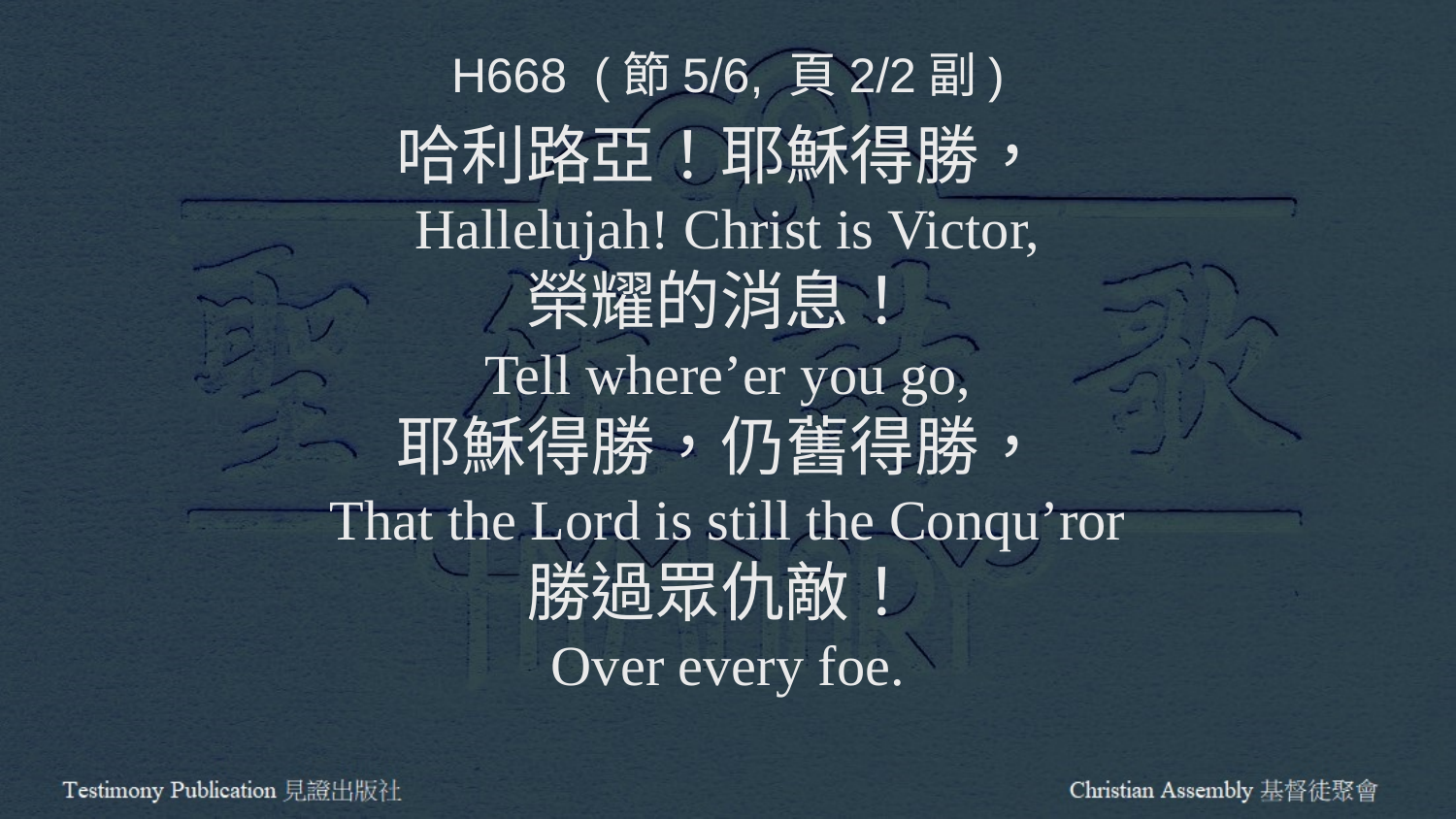

H668  (節5/6, 頁2/2副)
哈利路亞！耶穌得勝，
Hallelujah! Christ is Victor,
榮耀的消息！
Tell where’er you go,
耶穌得勝，仍舊得勝，
That the Lord is still the Conqu’ror
勝過眾仇敵！
Over every foe.